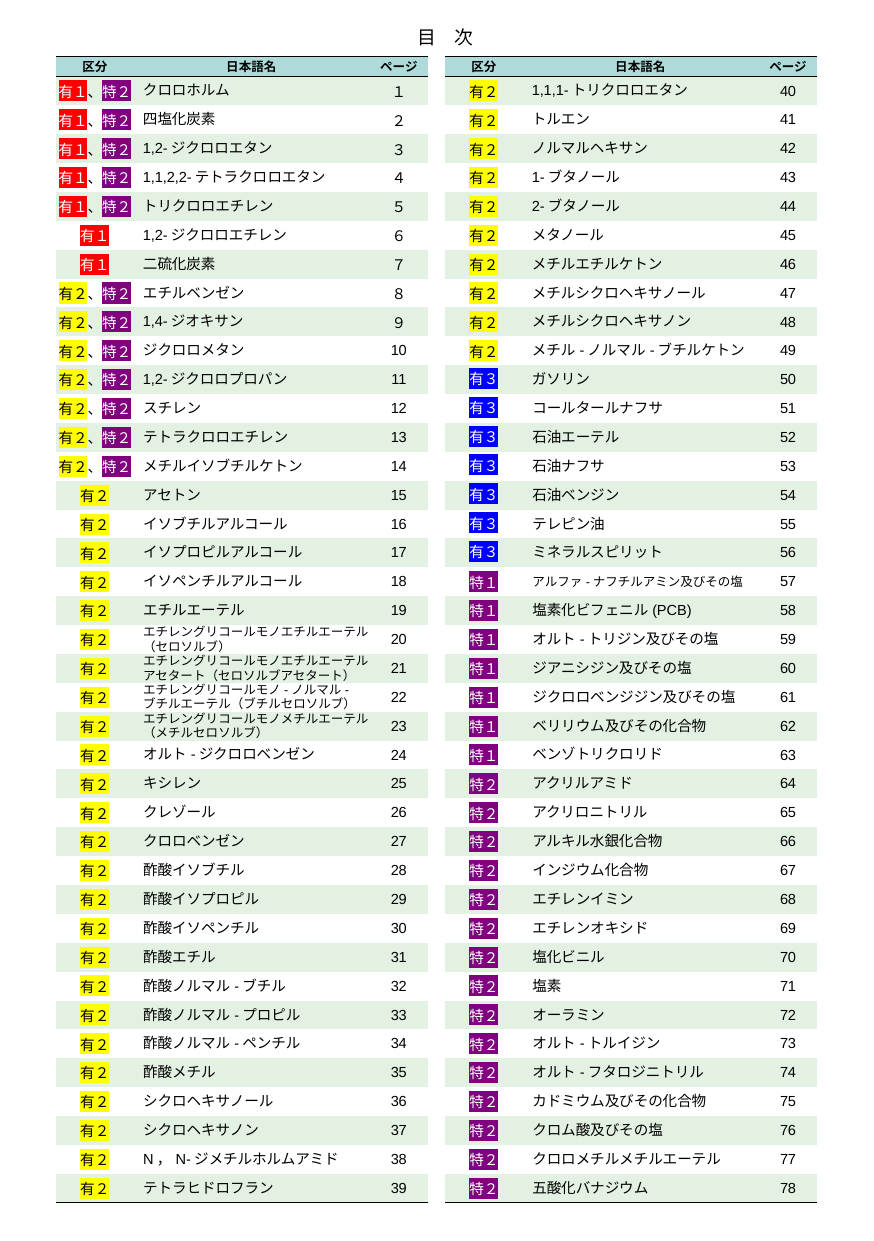

目　次
| 区分 | 日本語名 | ページ |
| --- | --- | --- |
| 有１、特２ | クロロホルム | １ |
| 有１、特２ | 四塩化炭素 | ２ |
| 有１、特２ | 1,2-ジクロロエタン | ３ |
| 有１、特２ | 1,1,2,2-テトラクロロエタン | ４ |
| 有１、特２ | トリクロロエチレン | ５ |
| 有１ | 1,2-ジクロロエチレン | ６ |
| 有１ | 二硫化炭素 | ７ |
| 有２、特２ | エチルベンゼン | ８ |
| 有２、特２ | 1,4-ジオキサン | ９ |
| 有２、特２ | ジクロロメタン | 10 |
| 有２、特２ | 1,2-ジクロロプロパン | 11 |
| 有２、特２ | スチレン | 12 |
| 有２、特２ | テトラクロロエチレン | 13 |
| 有２、特２ | メチルイソブチルケトン | 14 |
| 有２ | アセトン | 15 |
| 有２ | イソブチルアルコール | 16 |
| 有２ | イソプロピルアルコール | 17 |
| 有２ | イソペンチルアルコール | 18 |
| 有２ | エチルエーテル | 19 |
| 有２ | エチレングリコールモノエチルエーテル（セロソルブ） | 20 |
| 有２ | エチレングリコールモノエチルエーテルアセタート（セロソルブアセタート） | 21 |
| 有２ | エチレングリコールモノ-ノルマル- ブチルエーテル（ブチルセロソルブ） | 22 |
| 有２ | エチレングリコールモノメチルエーテル（メチルセロソルブ） | 23 |
| 有２ | オルト-ジクロロベンゼン | 24 |
| 有２ | キシレン | 25 |
| 有２ | クレゾール | 26 |
| 有２ | クロロベンゼン | 27 |
| 有２ | 酢酸イソブチル | 28 |
| 有２ | 酢酸イソプロピル | 29 |
| 有２ | 酢酸イソペンチル | 30 |
| 有２ | 酢酸エチル | 31 |
| 有２ | 酢酸ノルマル-ブチル | 32 |
| 有２ | 酢酸ノルマル-プロピル | 33 |
| 有２ | 酢酸ノルマル-ペンチル | 34 |
| 有２ | 酢酸メチル | 35 |
| 有２ | シクロヘキサノール | 36 |
| 有２ | シクロヘキサノン | 37 |
| 有２ | N，N-ジメチルホルムアミド | 38 |
| 有２ | テトラヒドロフラン | 39 |
| 区分 | 日本語名 | ページ |
| --- | --- | --- |
| 有２ | 1,1,1-トリクロロエタン | 40 |
| 有２ | トルエン | 41 |
| 有２ | ノルマルヘキサン | 42 |
| 有２ | 1-ブタノール | 43 |
| 有２ | 2-ブタノール | 44 |
| 有２ | メタノール | 45 |
| 有２ | メチルエチルケトン | 46 |
| 有２ | メチルシクロヘキサノール | 47 |
| 有２ | メチルシクロヘキサノン | 48 |
| 有２ | メチル-ノルマル-ブチルケトン | 49 |
| 有３ | ガソリン | 50 |
| 有３ | コールタールナフサ | 51 |
| 有３ | 石油エーテル | 52 |
| 有３ | 石油ナフサ | 53 |
| 有３ | 石油ベンジン | 54 |
| 有３ | テレピン油 | 55 |
| 有３ | ミネラルスピリット | 56 |
| 特１ | アルファ-ナフチルアミン及びその塩 | 57 |
| 特１ | 塩素化ビフェニル(PCB) | 58 |
| 特１ | オルト-トリジン及びその塩 | 59 |
| 特１ | ジアニシジン及びその塩 | 60 |
| 特１ | ジクロロベンジジン及びその塩 | 61 |
| 特１ | ベリリウム及びその化合物 | 62 |
| 特１ | ベンゾトリクロリド | 63 |
| 特２ | アクリルアミド | 64 |
| 特２ | アクリロニトリル | 65 |
| 特２ | アルキル水銀化合物 | 66 |
| 特２ | インジウム化合物 | 67 |
| 特２ | エチレンイミン | 68 |
| 特２ | エチレンオキシド | 69 |
| 特２ | 塩化ビニル | 70 |
| 特２ | 塩素 | 71 |
| 特２ | オーラミン | 72 |
| 特２ | オルト-トルイジン | 73 |
| 特２ | オルト-フタロジニトリル | 74 |
| 特２ | カドミウム及びその化合物 | 75 |
| 特２ | クロム酸及びその塩 | 76 |
| 特２ | クロロメチルメチルエーテル | 77 |
| 特２ | 五酸化バナジウム | 78 |